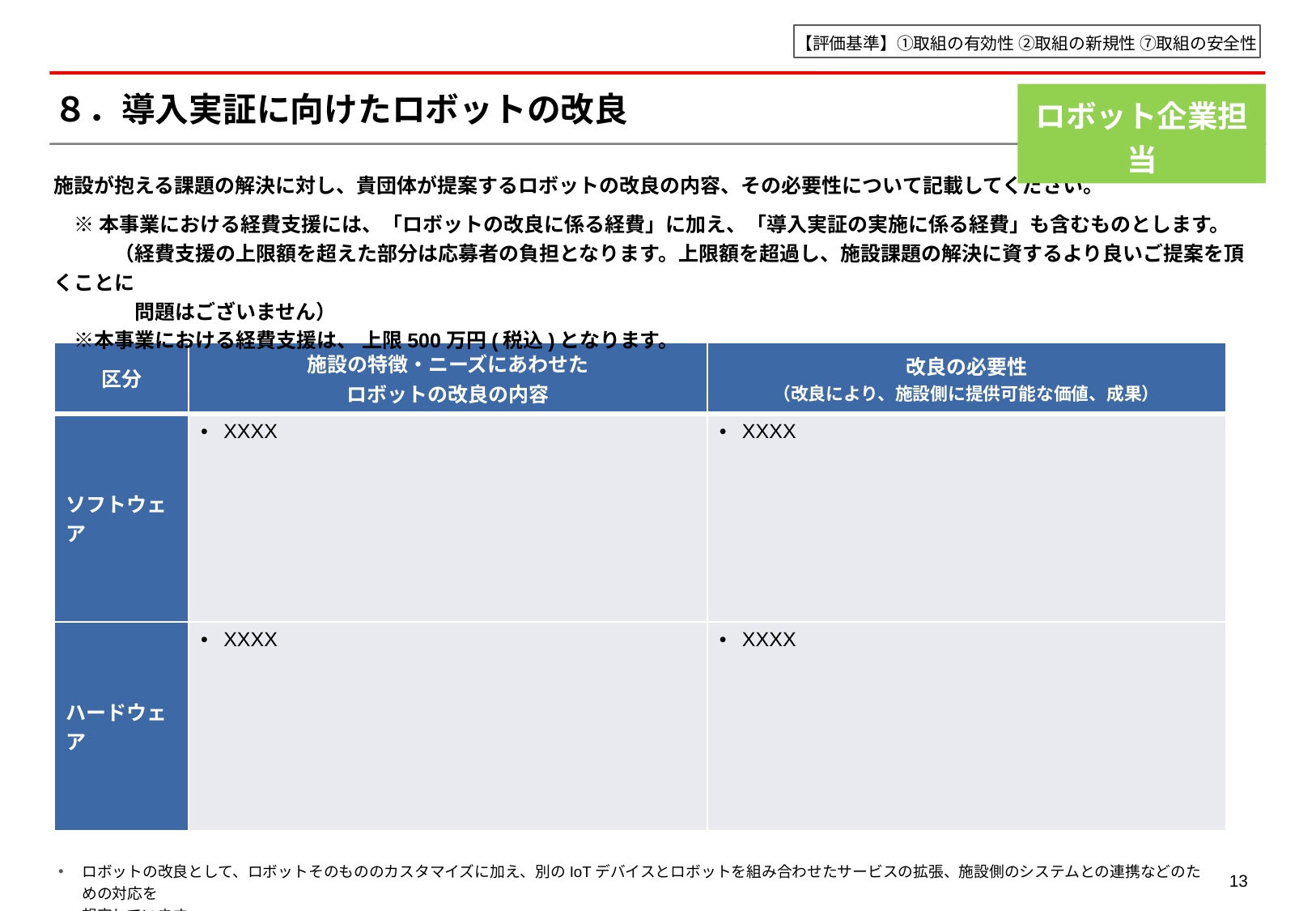

【評価基準】①取組の有効性 ②取組の新規性 ⑦取組の安全性
ロボット企業担当
# ８．導入実証に向けたロボットの改良
施設が抱える課題の解決に対し、貴団体が提案するロボットの改良の内容、その必要性について記載してください。
　※ 本事業における経費支援には、「ロボットの改良に係る経費」に加え、「導入実証の実施に係る経費」も含むものとします。
　　　（経費支援の上限額を超えた部分は応募者の負担となります。上限額を超過し、施設課題の解決に資するより良いご提案を頂くことに
　　　　問題はございません）
　※本事業における経費支援は、 上限500万円(税込)となります。
| 区分 | 施設の特徴・ニーズにあわせた ロボットの改良の内容 | 改良の必要性 （改良により、施設側に提供可能な価値、成果） |
| --- | --- | --- |
| ソフトウェア | XXXX | XXXX |
| ハードウェア | XXXX | XXXX |
ロボットの改良として、ロボットそのもののカスタマイズに加え、別のIoTデバイスとロボットを組み合わせたサービスの拡張、施設側のシステムとの連携などのための対応を
想定しています。